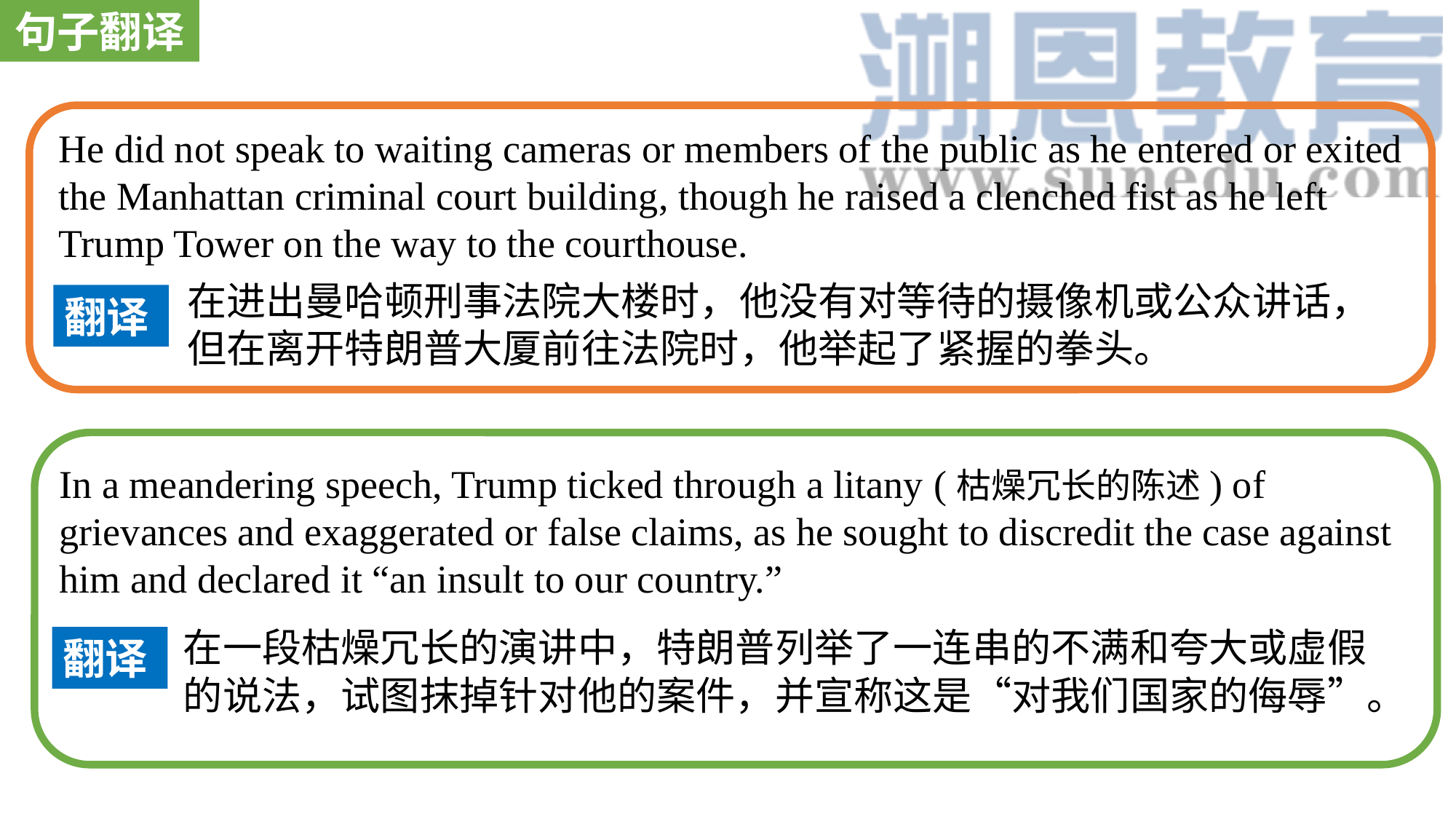

句子翻译

He did not speak to waiting cameras or members of the public as he entered or exited the Manhattan criminal court building, though he raised a clenched fist as he left Trump Tower on the way to the courthouse.
在进出曼哈顿刑事法院大楼时，他没有对等待的摄像机或公众讲话，但在离开特朗普大厦前往法院时，他举起了紧握的拳头。
翻译

In a meandering speech, Trump ticked through a litany (枯燥冗长的陈述) of grievances and exaggerated or false claims, as he sought to discredit the case against him and declared it “an insult to our country.”
在一段枯燥冗长的演讲中，特朗普列举了一连串的不满和夸大或虚假的说法，试图抹掉针对他的案件，并宣称这是“对我们国家的侮辱”。
翻译